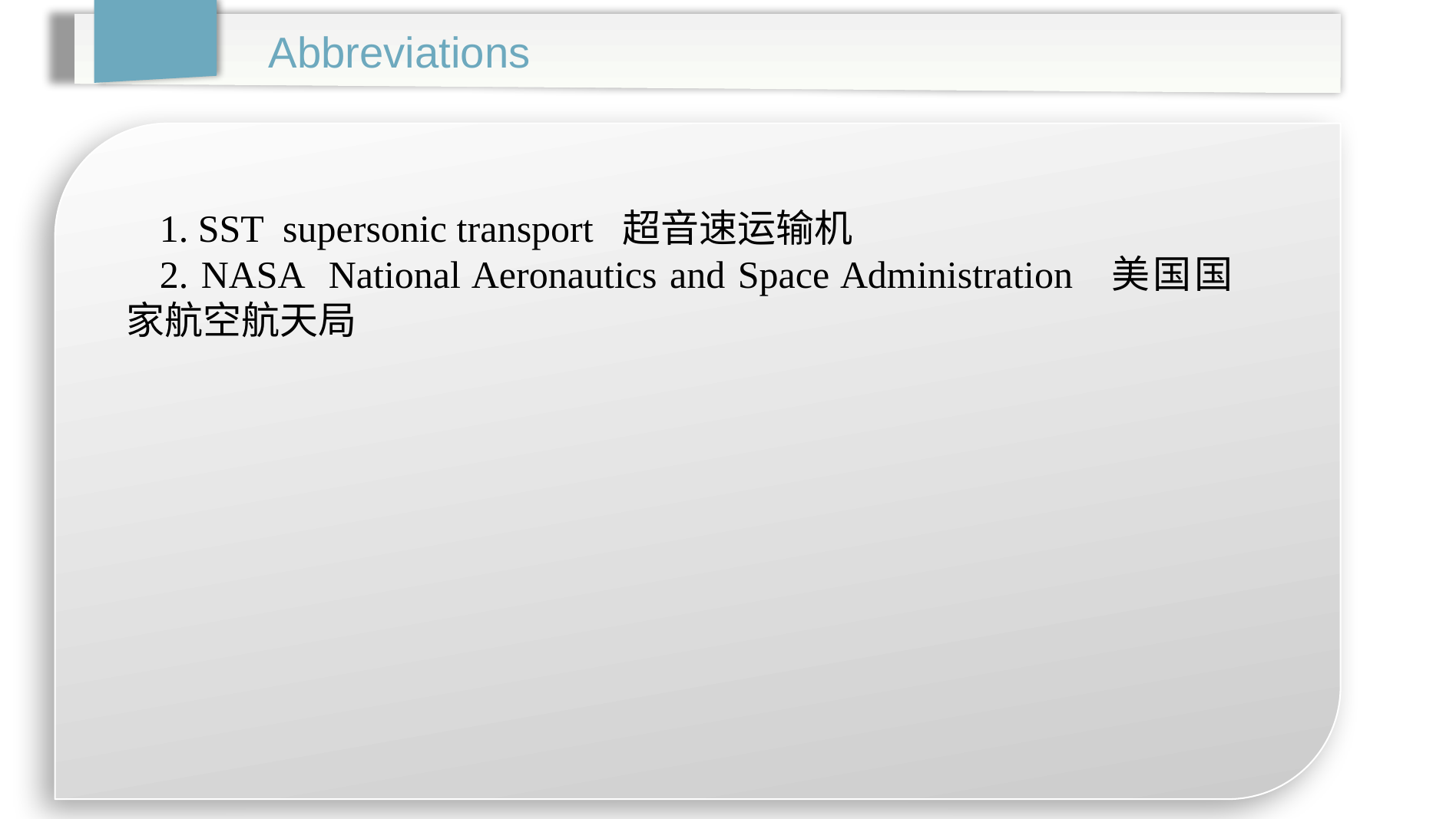

Abbreviations

1. SST  supersonic transport  超音速运输机
2. NASA  National Aeronautics and Space Administration  美国国家航空航天局